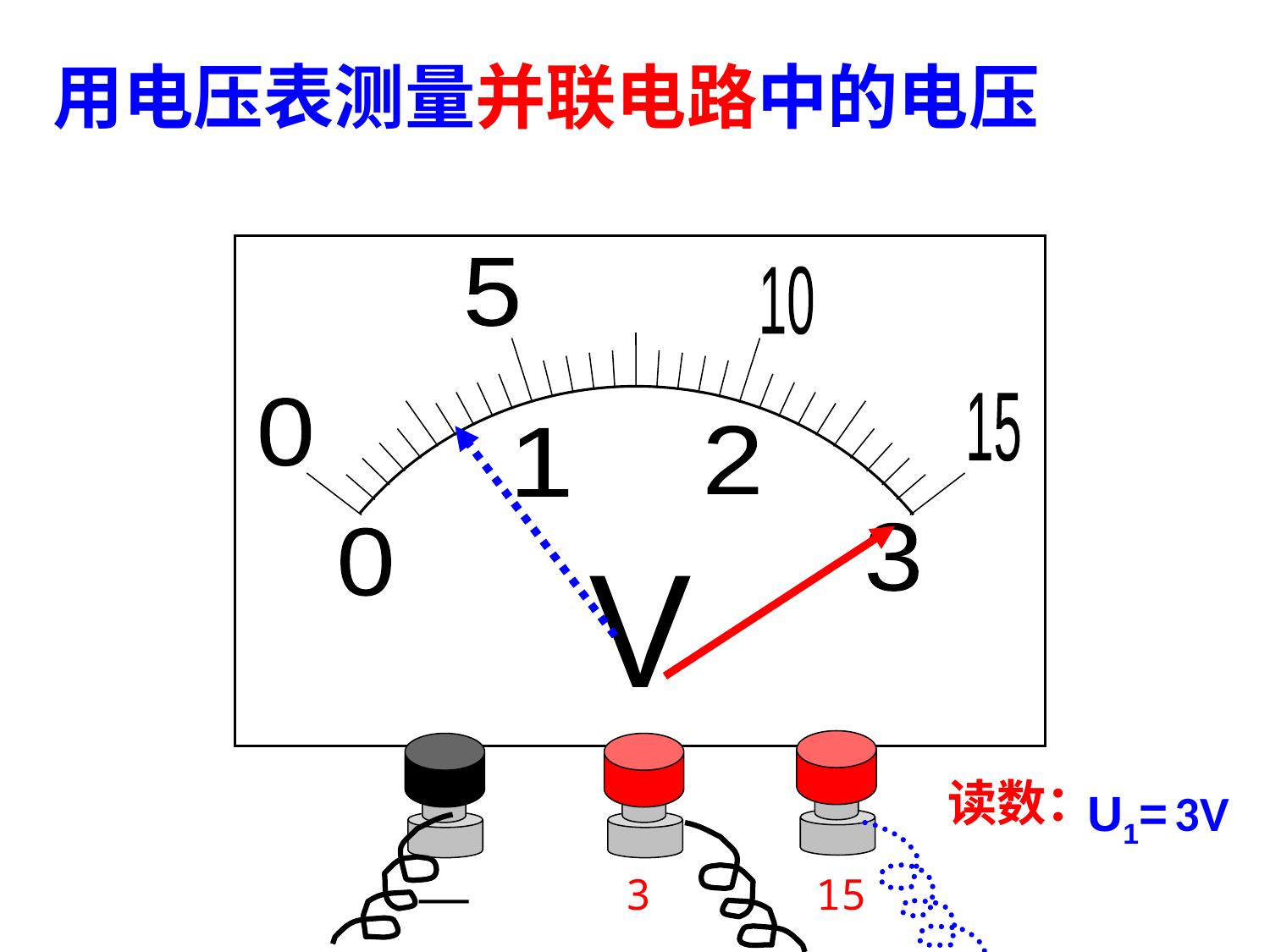

用电压表测量并联电路中的电压

5
10
15
0
2
1
3
0
V

—
3
15
读数：
U1= 3V